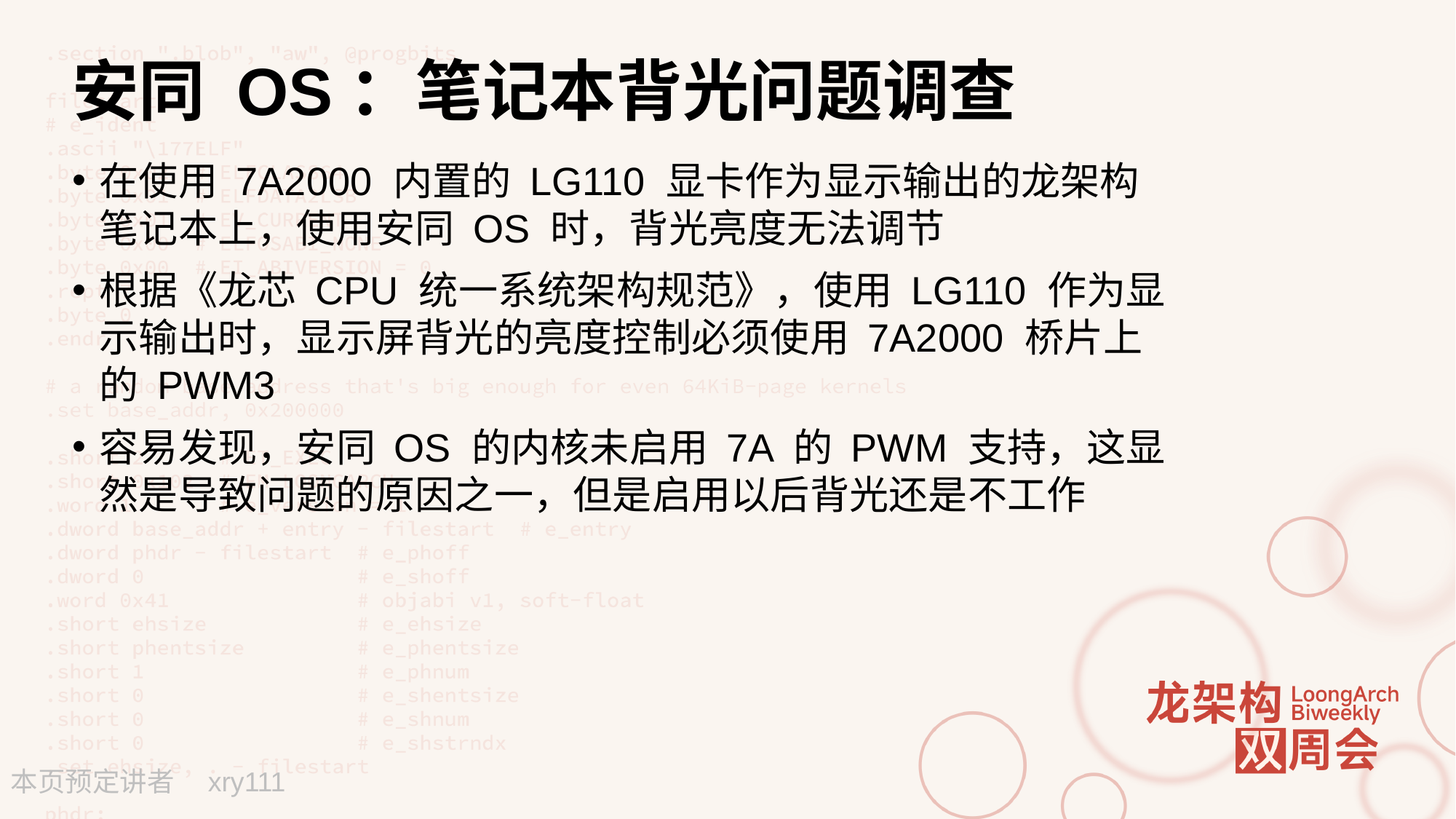

# 安同 OS：笔记本背光问题调查
在使用 7A2000 内置的 LG110 显卡作为显示输出的龙架构笔记本上，使用安同 OS 时，背光亮度无法调节
根据《龙芯 CPU 统一系统架构规范》，使用 LG110 作为显示输出时，显示屏背光的亮度控制必须使用 7A2000 桥片上的 PWM3
容易发现，安同 OS 的内核未启用 7A 的 PWM 支持，这显然是导致问题的原因之一，但是启用以后背光还是不工作
xry111